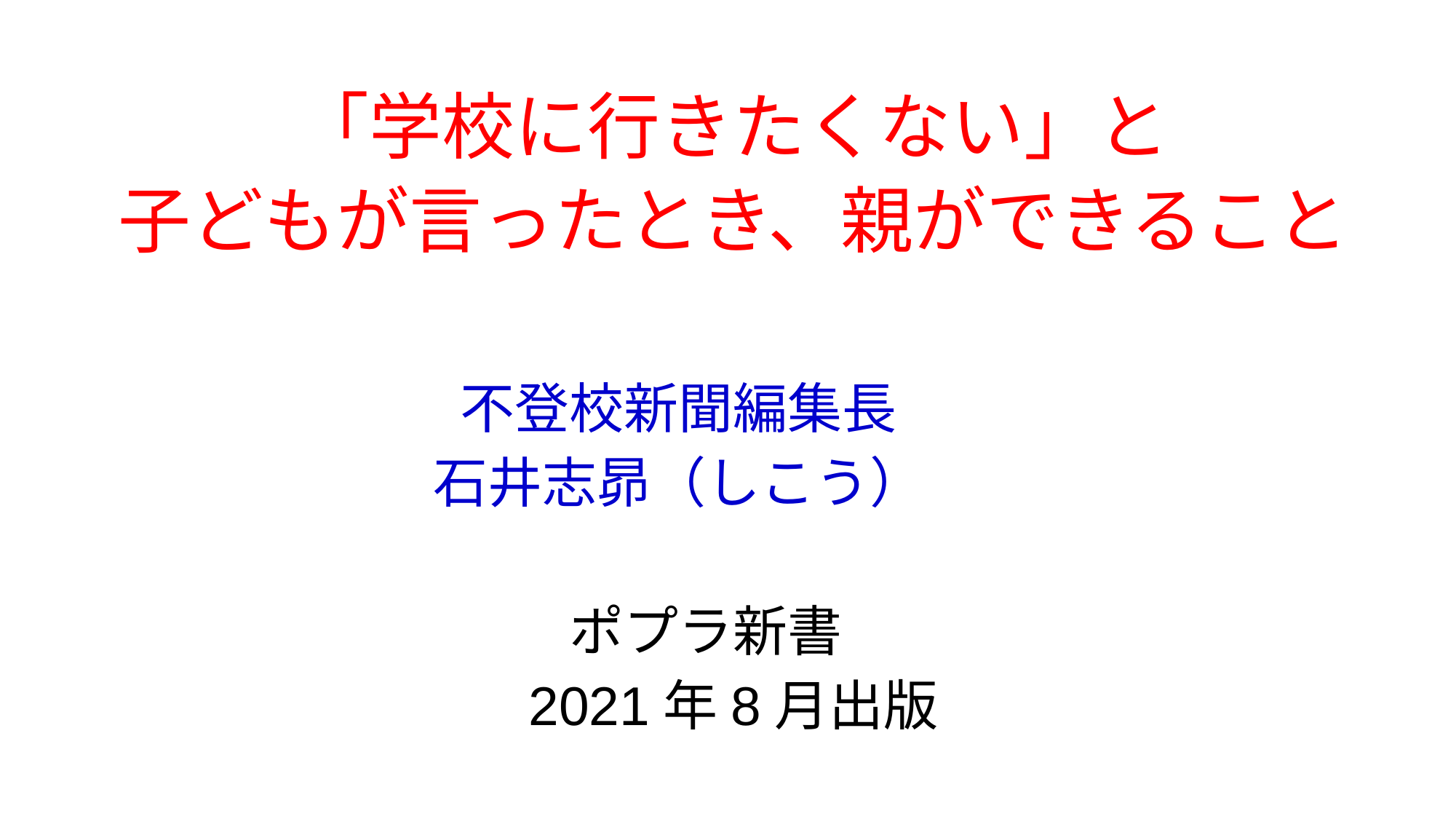

「学校に行きたくない」と
子どもが言ったとき、親ができること

不登校新聞編集長
石井志昴（しこう）

ポプラ新書
2021年8月出版